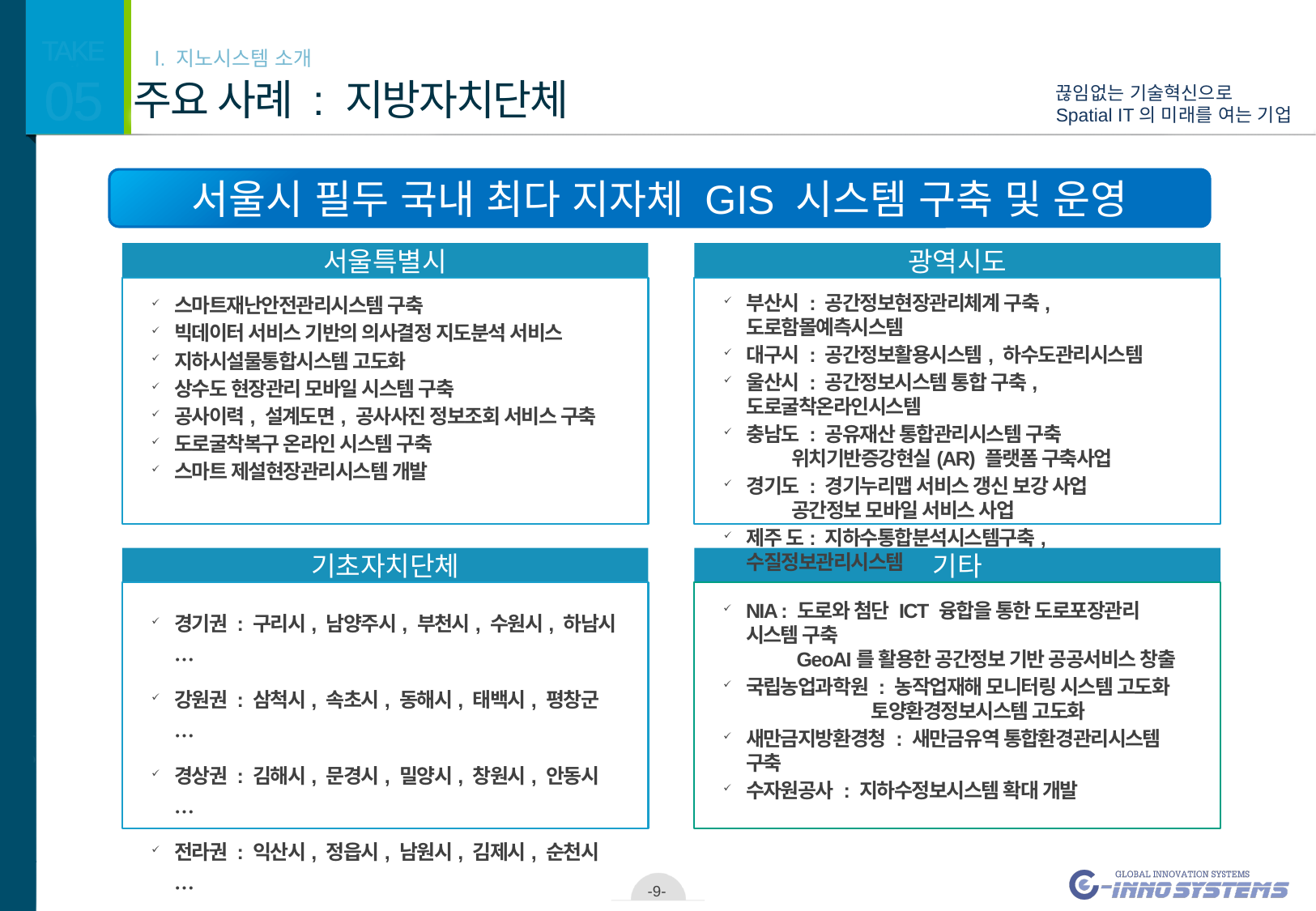

05
주요 사례 : 지방자치단체
서울시 필두 국내 최다 지자체 GIS 시스템 구축 및 운영
서울특별시
광역시도

부산시 : 공간정보현장관리체계 구축, 도로함몰예측시스템
대구시 : 공간정보활용시스템, 하수도관리시스템
울산시 : 공간정보시스템 통합 구축, 도로굴착온라인시스템
충남도 : 공유재산 통합관리시스템 구축
          위치기반증강현실(AR) 플랫폼 구축사업
경기도 : 경기누리맵 서비스 갱신 보강 사업
          공간정보 모바일 서비스 사업
제주 도: 지하수통합분석시스템구축, 수질정보관리시스템
스마트재난안전관리시스템 구축
빅데이터 서비스 기반의 의사결정 지도분석 서비스
지하시설물통합시스템 고도화
상수도 현장관리 모바일 시스템 구축
공사이력, 설계도면, 공사사진 정보조회 서비스 구축
도로굴착복구 온라인 시스템 구축
스마트 제설현장관리시스템 개발
기초자치단체
기타

경기권 : 구리시, 남양주시, 부천시, 수원시, 하남시 …
강원권 : 삼척시, 속초시, 동해시, 태백시, 평창군 …
경상권 : 김해시, 문경시, 밀양시, 창원시, 안동시 …
전라권 : 익산시, 정읍시, 남원시, 김제시, 순천시 …
충청권 : 청주시, 충주시, 보령시, 서천군, 영동군, 단양군 …
NIA : 도로와 첨단 ICT 융합을 통한 도로포장관리 시스템 구축
          GeoAI를 활용한 공간정보 기반 공공서비스 창출
국립농업과학원 : 농작업재해 모니터링 시스템 고도화
                            토양환경정보시스템 고도화
새만금지방환경청 : 새만금유역 통합환경관리시스템 구축
수자원공사 : 지하수정보시스템 확대 개발